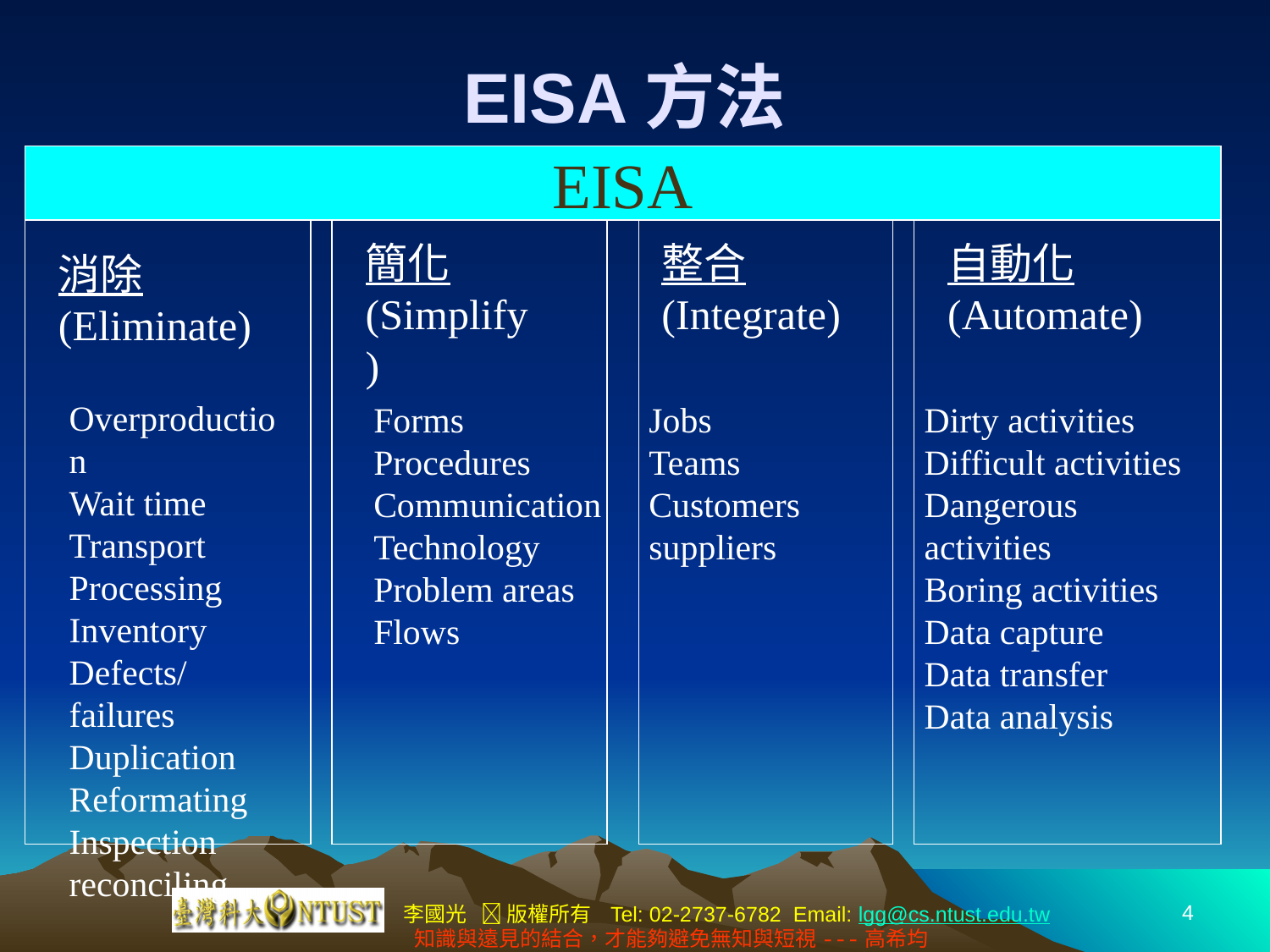

# EISA方法
EISA

簡化
(Simplify)
整合
(Integrate)
自動化
(Automate)
消除
(Eliminate)
Overproduction
Wait time
Transport
Processing
Inventory
Defects/failures
Duplication
Reformating
Inspection
reconciling
Forms
Procedures
Communication
Technology
Problem areas
Flows

Jobs
Teams
Customers
suppliers
Dirty activities
Difficult activities
Dangerous activities
Boring activities
Data capture
Data transfer
Data analysis
4